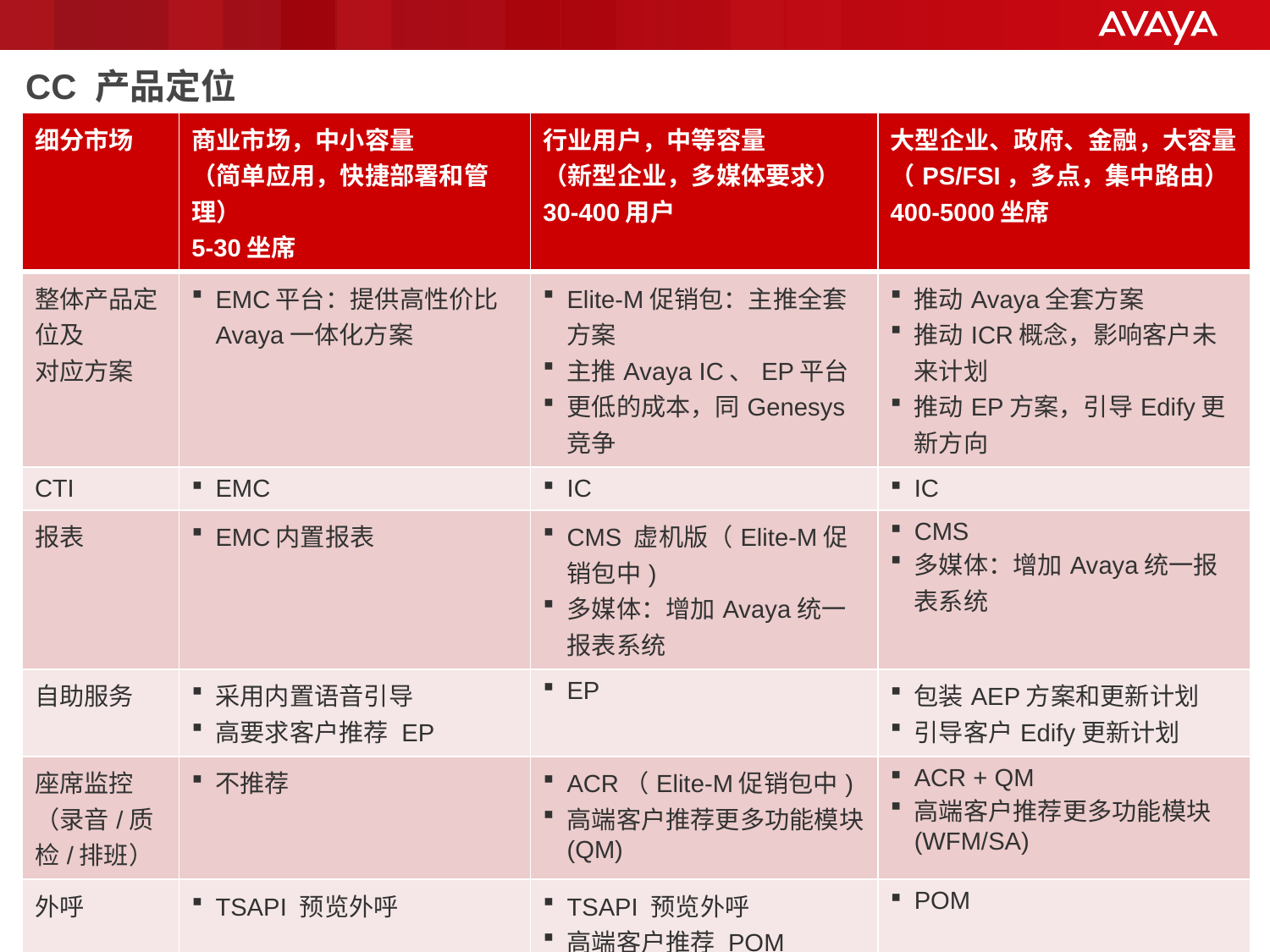

# CC 产品定位
| 细分市场 | 商业市场，中小容量 （简单应用，快捷部署和管理） 5-30坐席 | 行业用户，中等容量 （新型企业，多媒体要求） 30-400用户 | 大型企业、政府、金融，大容量 （PS/FSI，多点，集中路由） 400-5000坐席 |
| --- | --- | --- | --- |
| 整体产品定位及 对应方案 | EMC平台：提供高性价比Avaya一体化方案 | Elite-M促销包：主推全套方案 主推Avaya IC、EP平台 更低的成本，同Genesys竞争 | 推动Avaya全套方案 推动ICR概念，影响客户未来计划 推动EP方案，引导Edify更新方向 |
| CTI | EMC | IC | IC |
| 报表 | EMC内置报表 | CMS 虚机版（Elite-M促销包中) 多媒体：增加Avaya统一报表系统 | CMS 多媒体：增加Avaya统一报表系统 |
| 自助服务 | 采用内置语音引导 高要求客户推荐 EP | EP | 包装AEP方案和更新计划 引导客户Edify更新计划 |
| 座席监控（录音/质检/排班） | 不推荐 | ACR（Elite-M促销包中) 高端客户推荐更多功能模块(QM) | ACR + QM 高端客户推荐更多功能模块(WFM/SA) |
| 外呼 | TSAPI 预览外呼 | TSAPI 预览外呼 高端客户推荐 POM | POM |
| SIP CC | 不推荐 | 不推荐 | 包装ICR概念，引导客户需求 |
| 本地化集成 | Avaya 多媒体呼叫中心平台；Avaya统一报表系统（Solution Team，5月推出第一版） 培训和推广 |  |  |